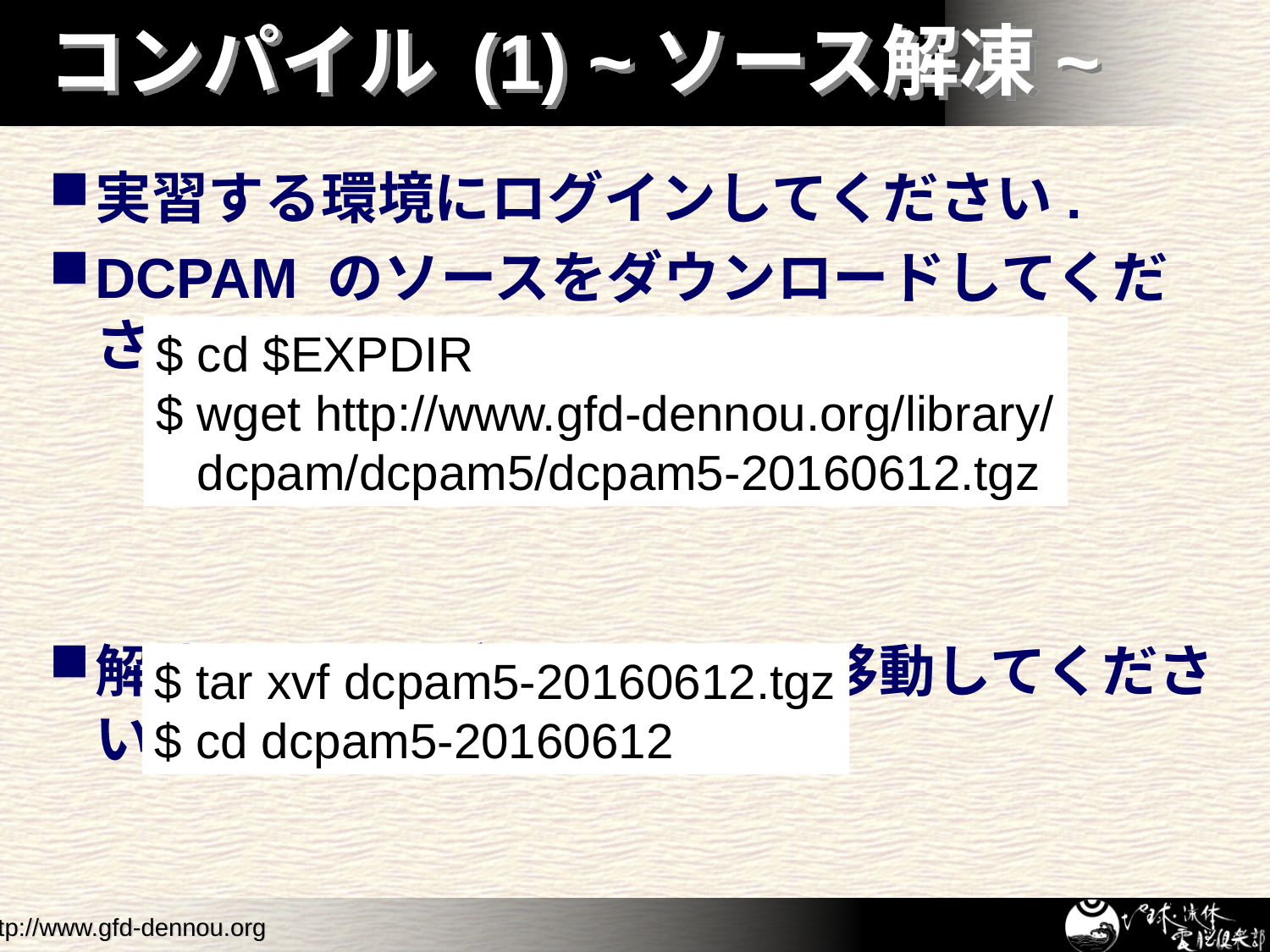

# コンパイル (1) ~ソース解凍~
実習する環境にログインしてください.
DCPAM のソースをダウンロードしてください.

解凍してそのディレクトリに移動してください.

$ cd $EXPDIR
$ wget http://www.gfd-dennou.org/library/
   dcpam/dcpam5/dcpam5-20160612.tgz
$ tar xvf dcpam5-20160612.tgz
$ cd dcpam5-20160612